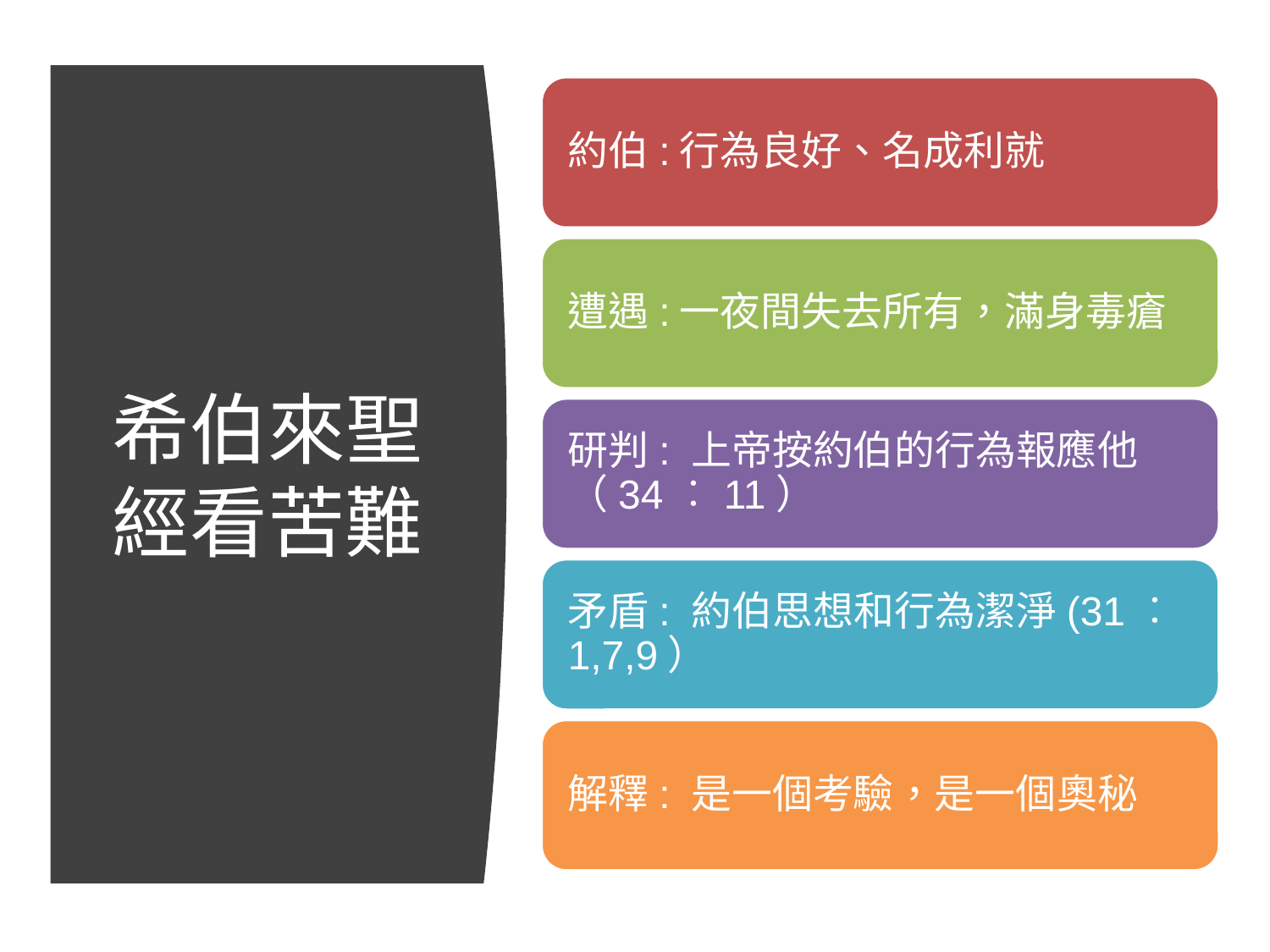

約伯:行為良好、名成利就
遭遇:一夜間失去所有，滿身毒瘡
研判: 上帝按約伯的行為報應他（34︰11）
矛盾: 約伯思想和行為潔淨(31︰1,7,9）
解釋: 是一個考驗，是一個奧秘

# 希伯來聖經看苦難